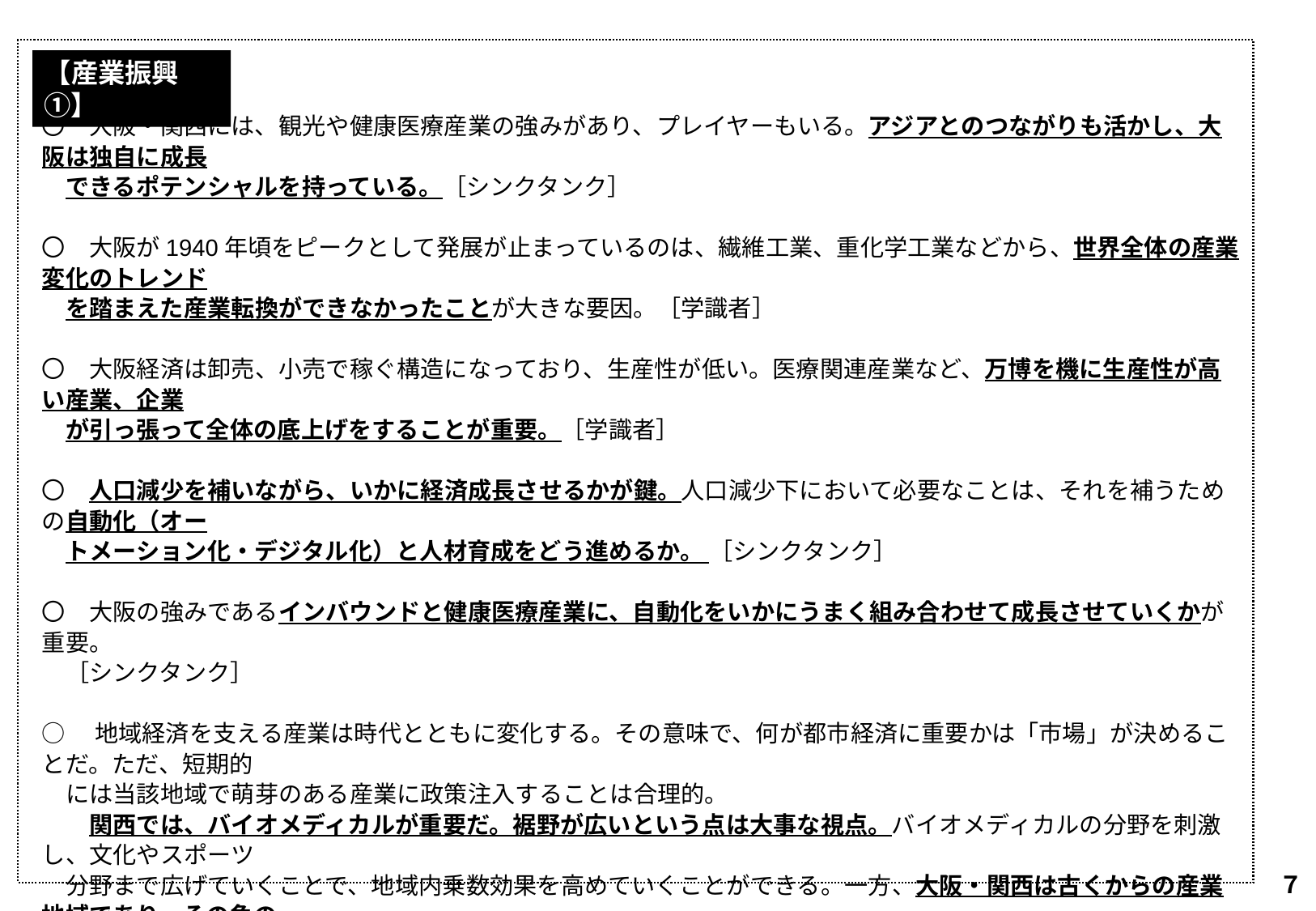

【産業振興①】

〇　大阪・関西には、観光や健康医療産業の強みがあり、プレイヤーもいる。アジアとのつながりも活かし、大阪は独自に成長
　できるポテンシャルを持っている。［シンクタンク］

〇　大阪が1940年頃をピークとして発展が止まっているのは、繊維工業、重化学工業などから、世界全体の産業変化のトレンド
　を踏まえた産業転換ができなかったことが大きな要因。［学識者］

〇　大阪経済は卸売、小売で稼ぐ構造になっており、生産性が低い。医療関連産業など、万博を機に生産性が高い産業、企業
　が引っ張って全体の底上げをすることが重要。［学識者］

〇　人口減少を補いながら、いかに経済成長させるかが鍵。人口減少下において必要なことは、それを補うための自動化（オー
　トメーション化・デジタル化）と人材育成をどう進めるか。 ［シンクタンク］

〇　大阪の強みであるインバウンドと健康医療産業に、自動化をいかにうまく組み合わせて成長させていくかが重要。
　［シンクタンク］

○　地域経済を支える産業は時代とともに変化する。その意味で、何が都市経済に重要かは「市場」が決めることだ。ただ、短期的
　には当該地域で萌芽のある産業に政策注入することは合理的。
　　関西では、バイオメディカルが重要だ。裾野が広いという点は大事な視点。バイオメディカルの分野を刺激し、文化やスポーツ
　分野まで広げていくことで、地域内乗数効果を高めていくことができる。一方、大阪・関西は古くからの産業地域であり、その負の
　側面として既得権益やなれあい、硬直化した商習慣も残る。こうした事態には、都市経済の将来を展望する中で、規制緩和と
　ペナルティをパッケージにした政策ミックスが必要。 ［学識者］

○　今後、東南アジアは世界の成長の軸であり、ＬＣＣの就航都市が東南アジアにも拡大すれば、もっと大阪に人がくる。
　［シンクタンク］

７